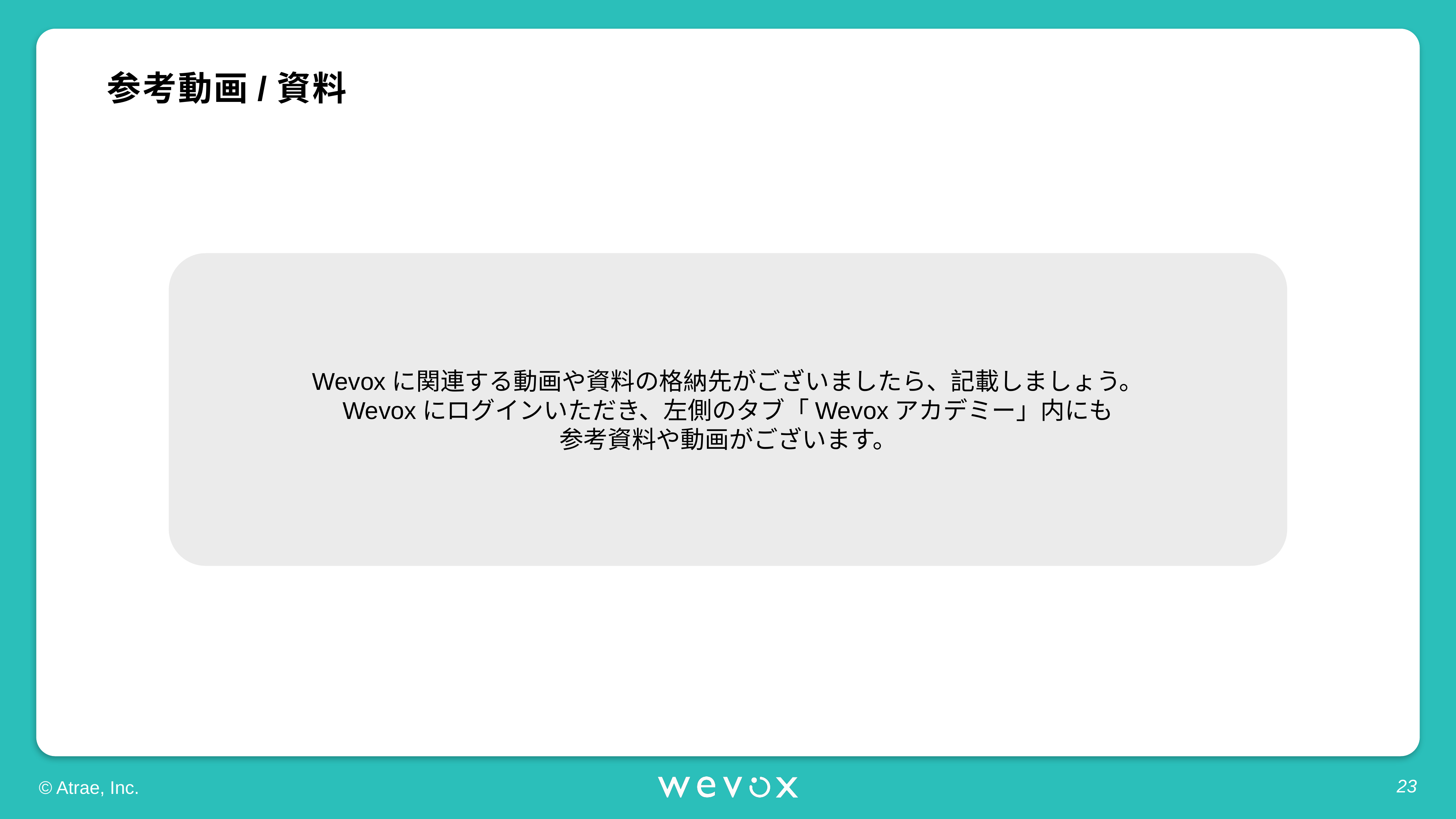

参考動画/資料
Wevoxに関連する動画や資料の格納先がございましたら、記載しましょう。
Wevoxにログインいただき、左側のタブ「Wevoxアカデミー」内にも
参考資料や動画がございます。
23